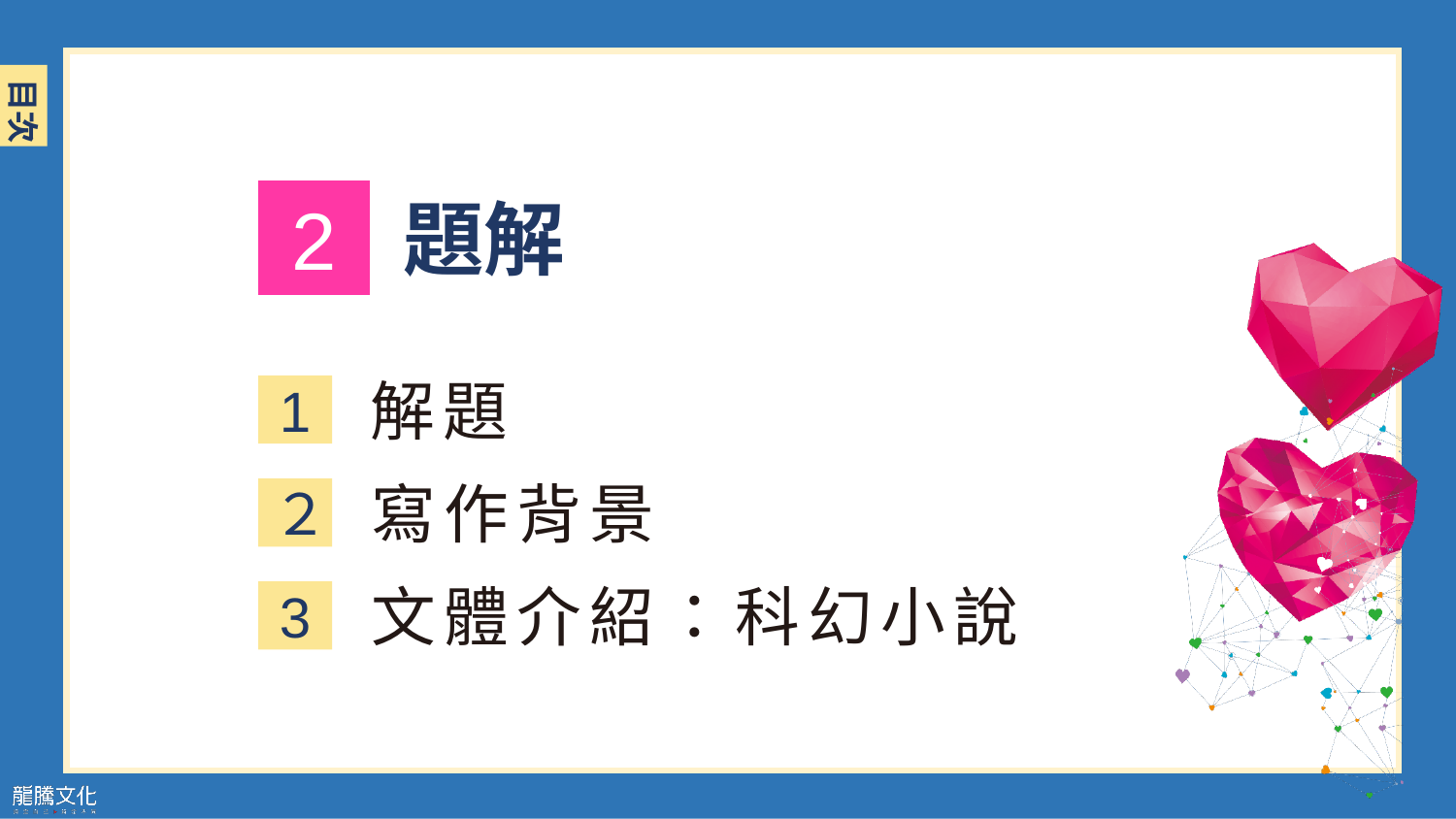

2
題解
解題

1
寫作背景

２
文體介紹：科幻小說

3